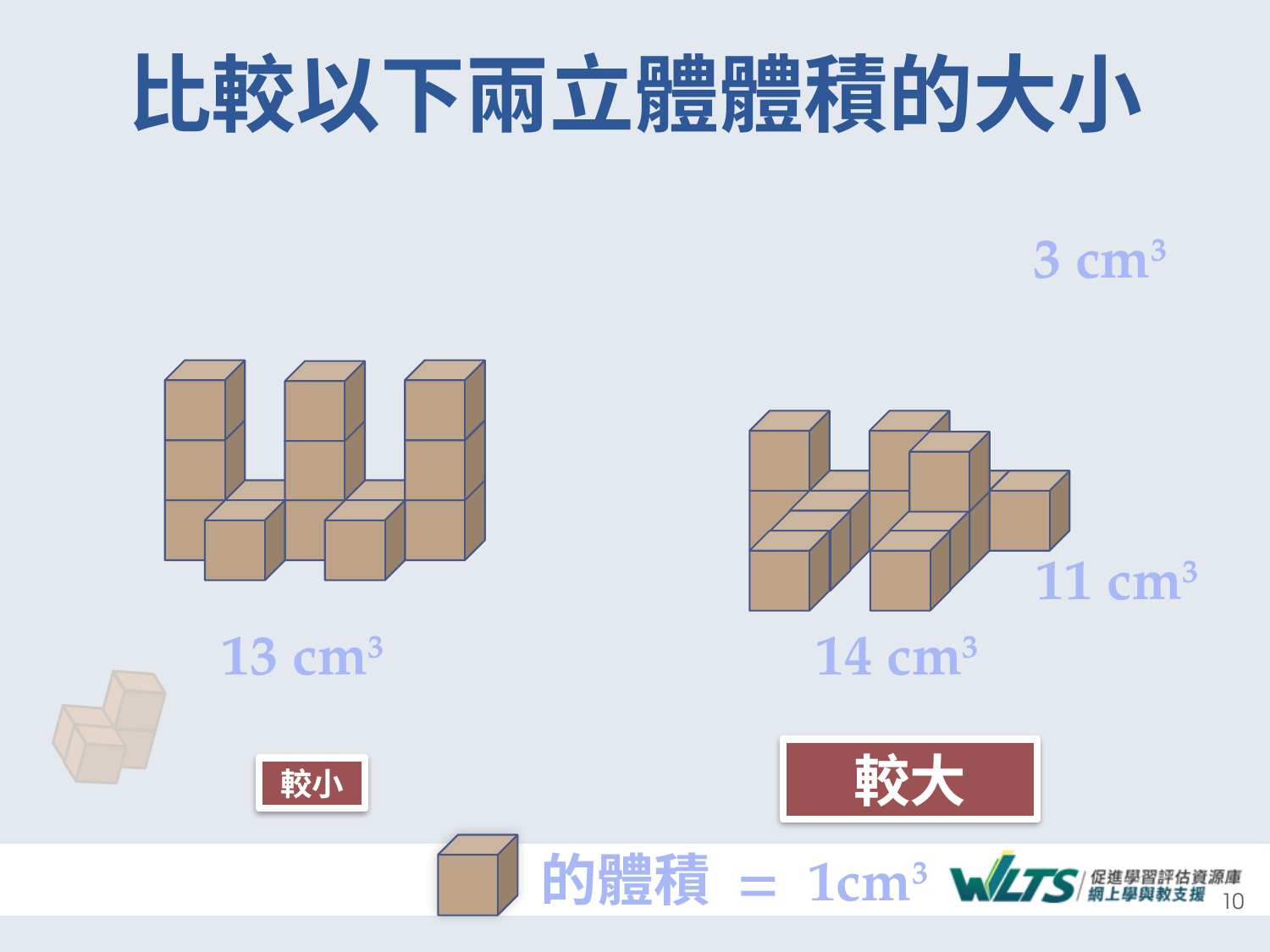

# 比較以下兩立體體積的大小
3 cm3

11 cm3

13 cm3
14 cm3
較大
較小
的體積 =  1cm3

10